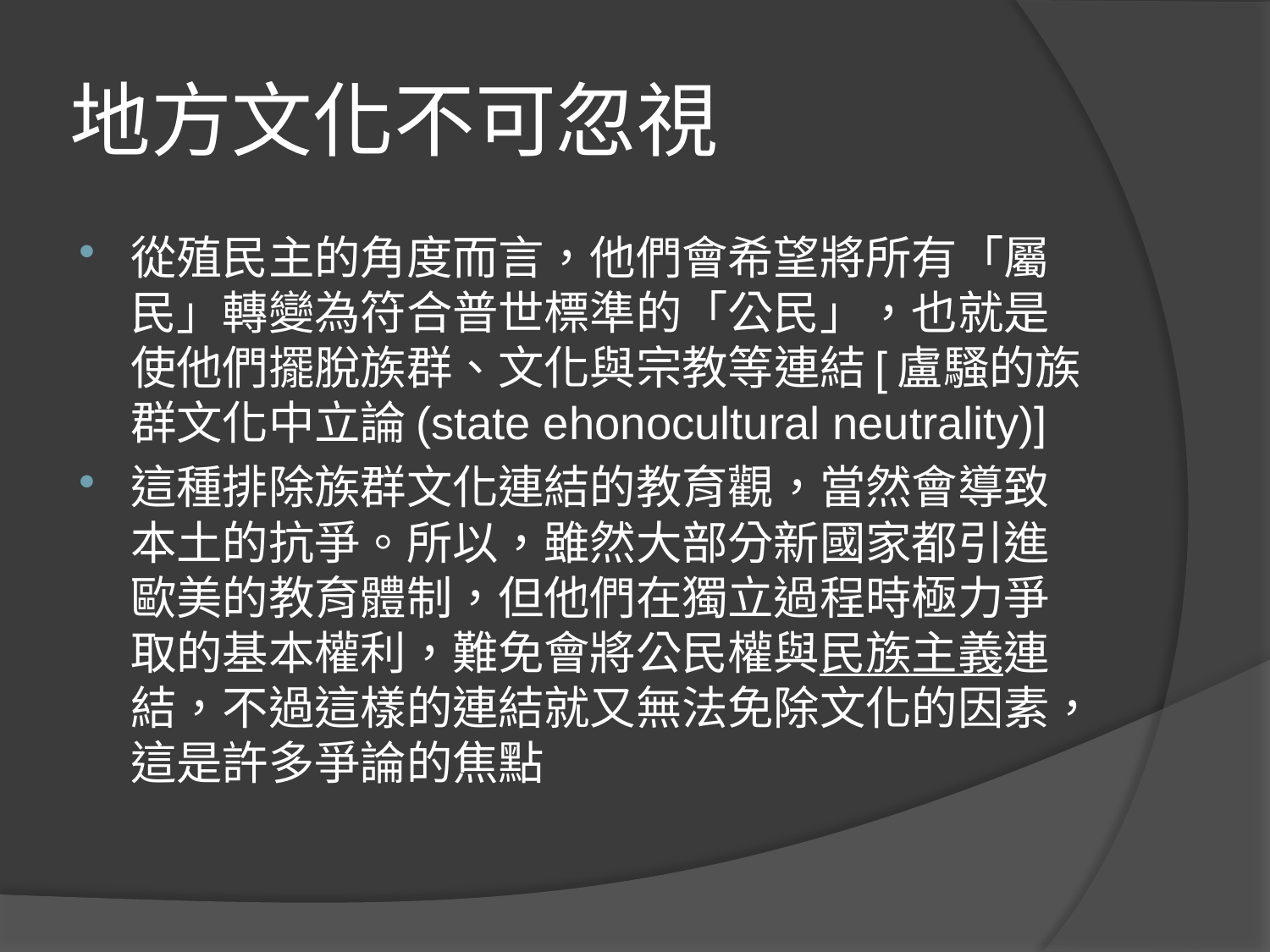

# 地方文化不可忽視
從殖民主的角度而言，他們會希望將所有「屬民」轉變為符合普世標準的「公民」，也就是使他們擺脫族群、文化與宗教等連結[盧騷的族群文化中立論(state ehonocultural neutrality)]
這種排除族群文化連結的教育觀，當然會導致本土的抗爭。所以，雖然大部分新國家都引進歐美的教育體制，但他們在獨立過程時極力爭取的基本權利，難免會將公民權與民族主義連結，不過這樣的連結就又無法免除文化的因素，這是許多爭論的焦點